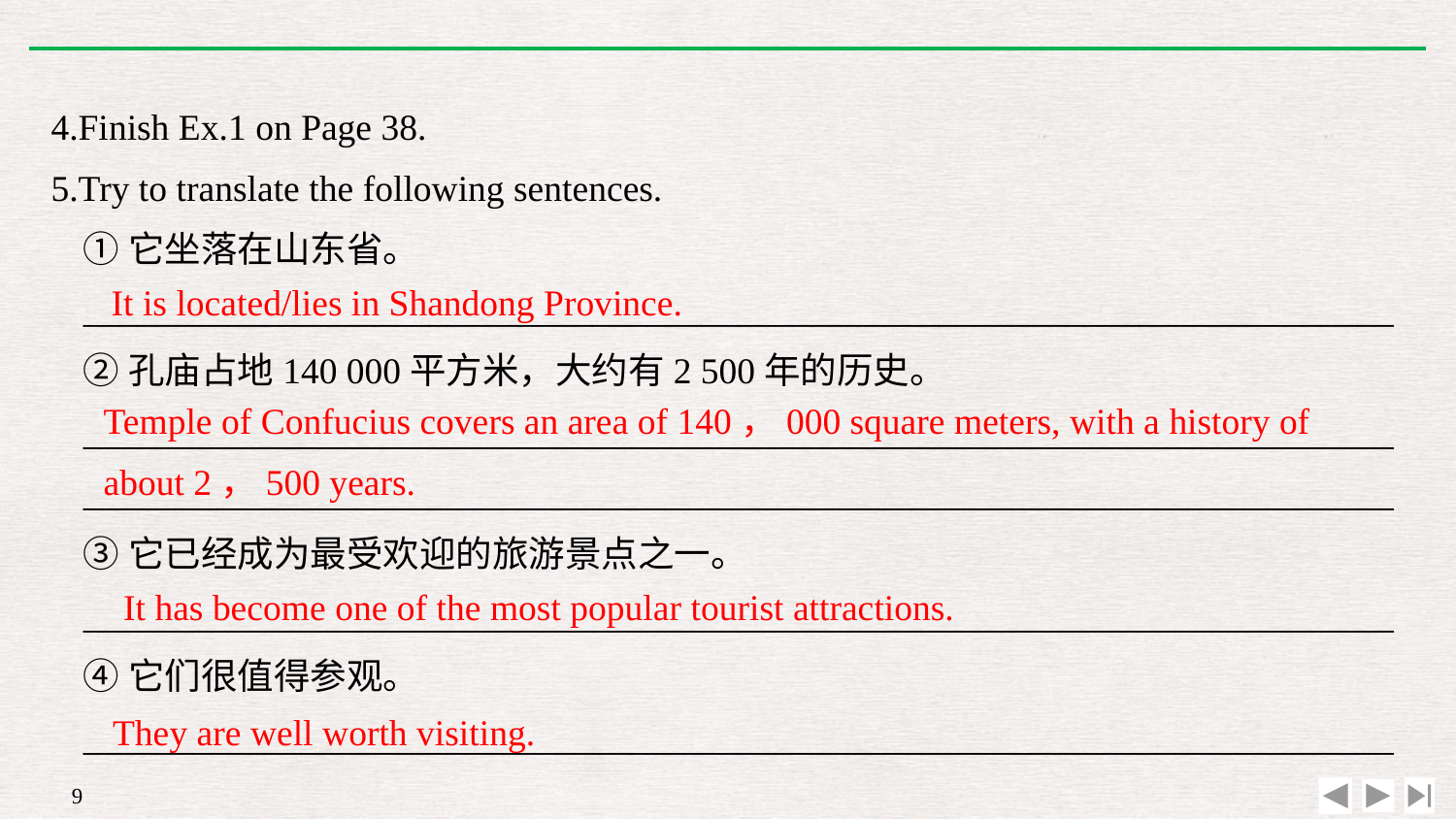

4.Finish Ex.1 on Page 38.
5.Try to translate the following sentences.
①它坐落在山东省。
________________________________________________________________________
②孔庙占地140 000平方米，大约有2 500年的历史。
________________________________________________________________________
________________________________________________________________________
③它已经成为最受欢迎的旅游景点之一。
________________________________________________________________________
④它们很值得参观。
________________________________________________________________________
It is located/lies in Shandong Province.
Temple of Confucius covers an area of 140，000 square meters, with a history of about 2，500 years.
It has become one of the most popular tourist attractions.
They are well worth visiting.